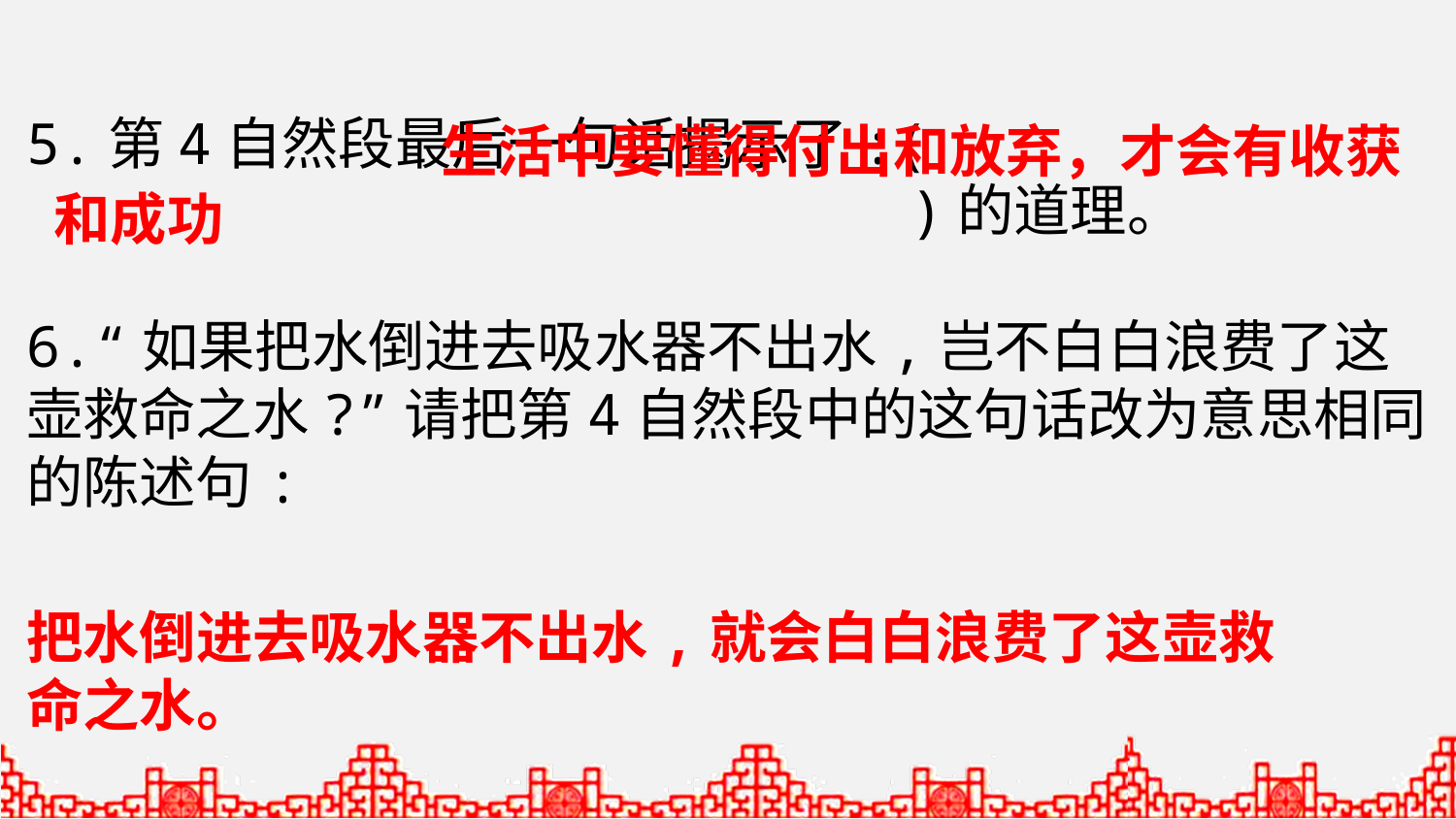

5.第4自然段最后一句话揭示了:(
                          )的道理。

6.“如果把水倒进去吸水器不出水,岂不白白浪费了这壶救命之水?”请把第4自然段中的这句话改为意思相同的陈述句:
                             生活中要懂得付出和放弃，才会有收获和成功
把水倒进去吸水器不出水,就会白白浪费了这壶救命之水。